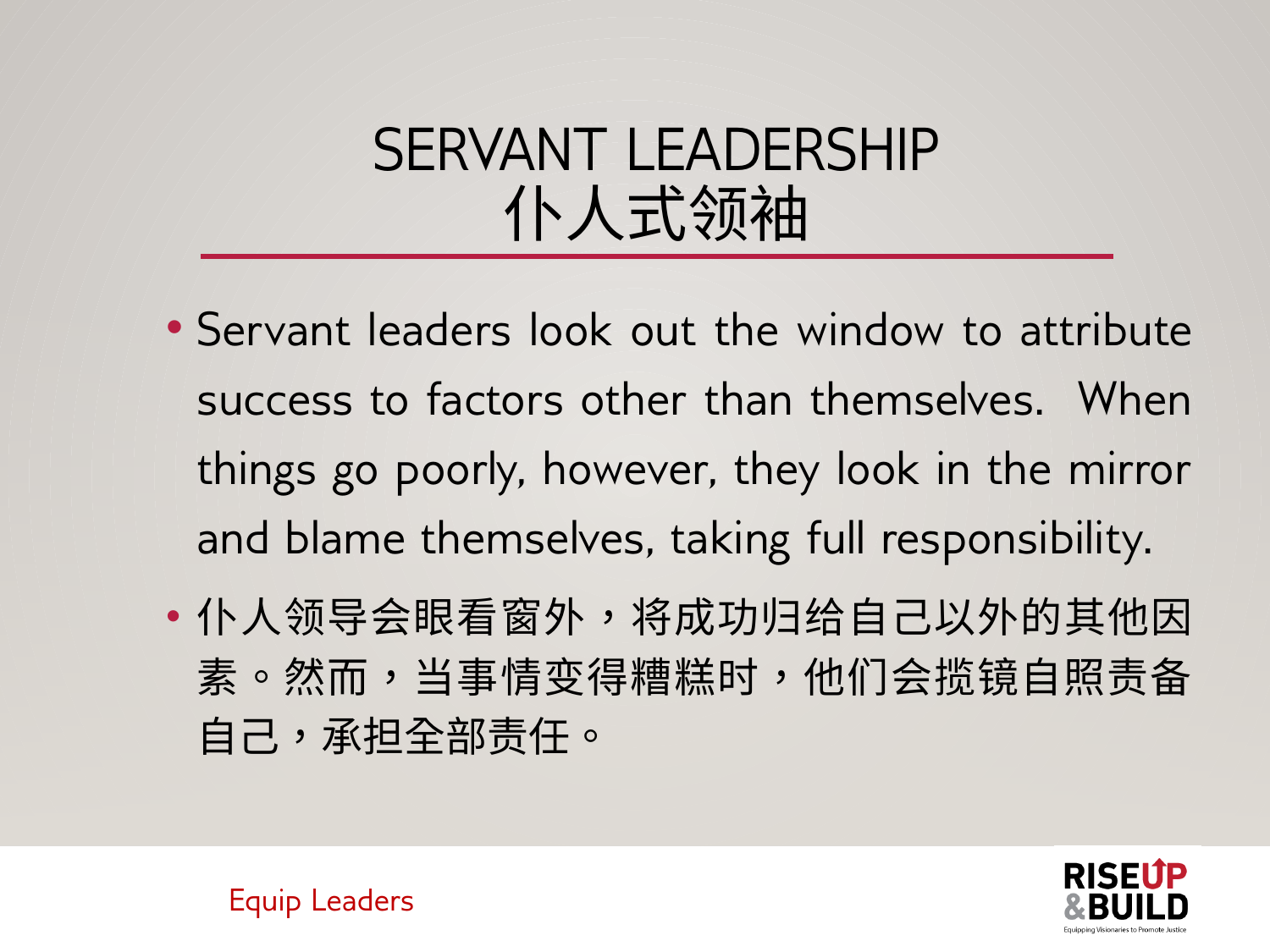

# Servant Leadership 仆人式领袖
Servant leaders look out the window to attribute success to factors other than themselves.  When things go poorly, however, they look in the mirror and blame themselves, taking full responsibility.
仆人领导会眼看窗外，将成功归给自己以外的其他因素。然而，当事情变得糟糕时，他们会揽镜自照责备自己，承担全部责任。

Equip Leaders